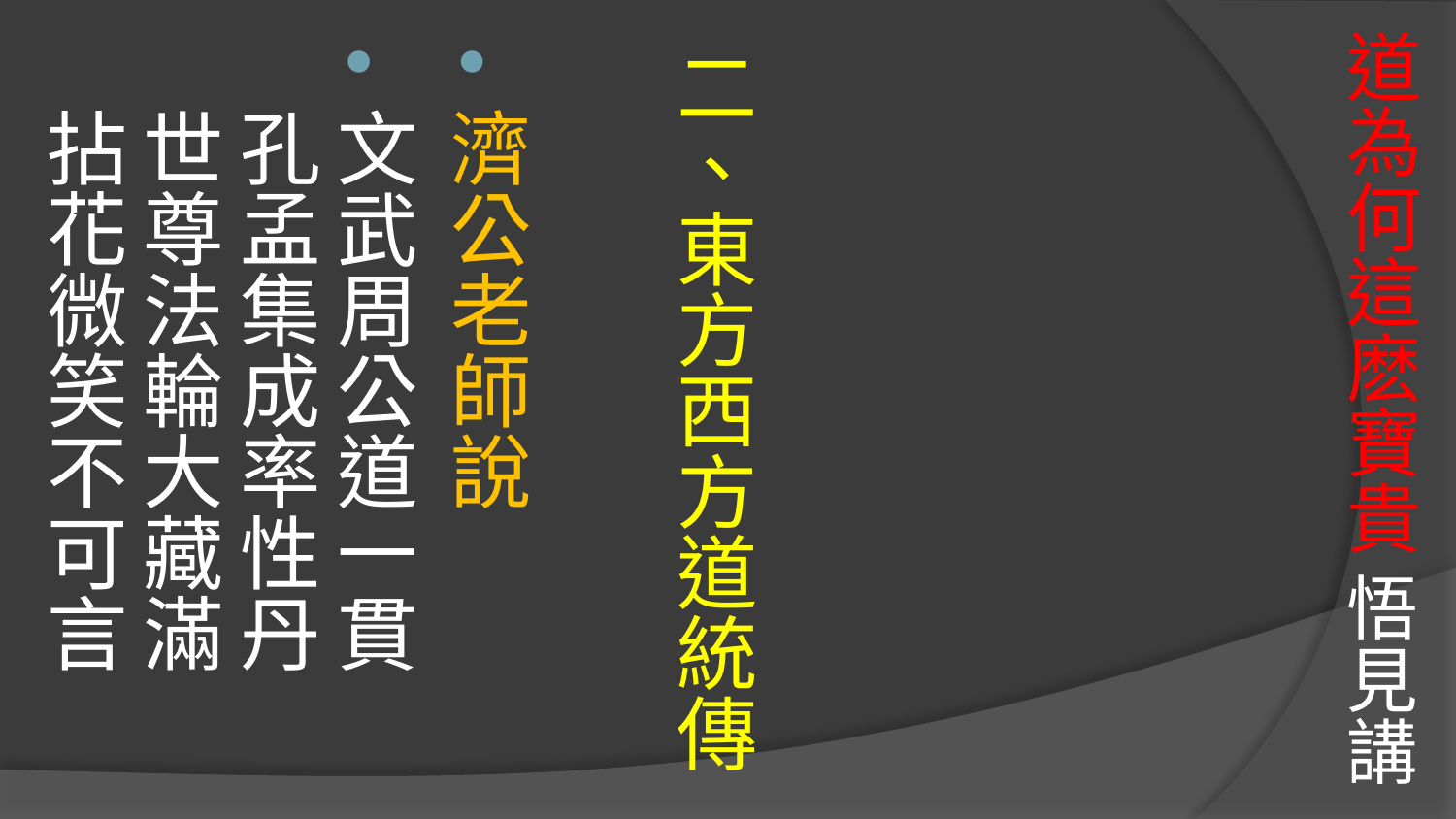

# 道為何這麽寶貴 悟見講
二、東方西方道統傳

濟公老師說
文武周公道一貫 
孔孟集成率性丹 
世尊法輪大藏滿 
拈花微笑不可言